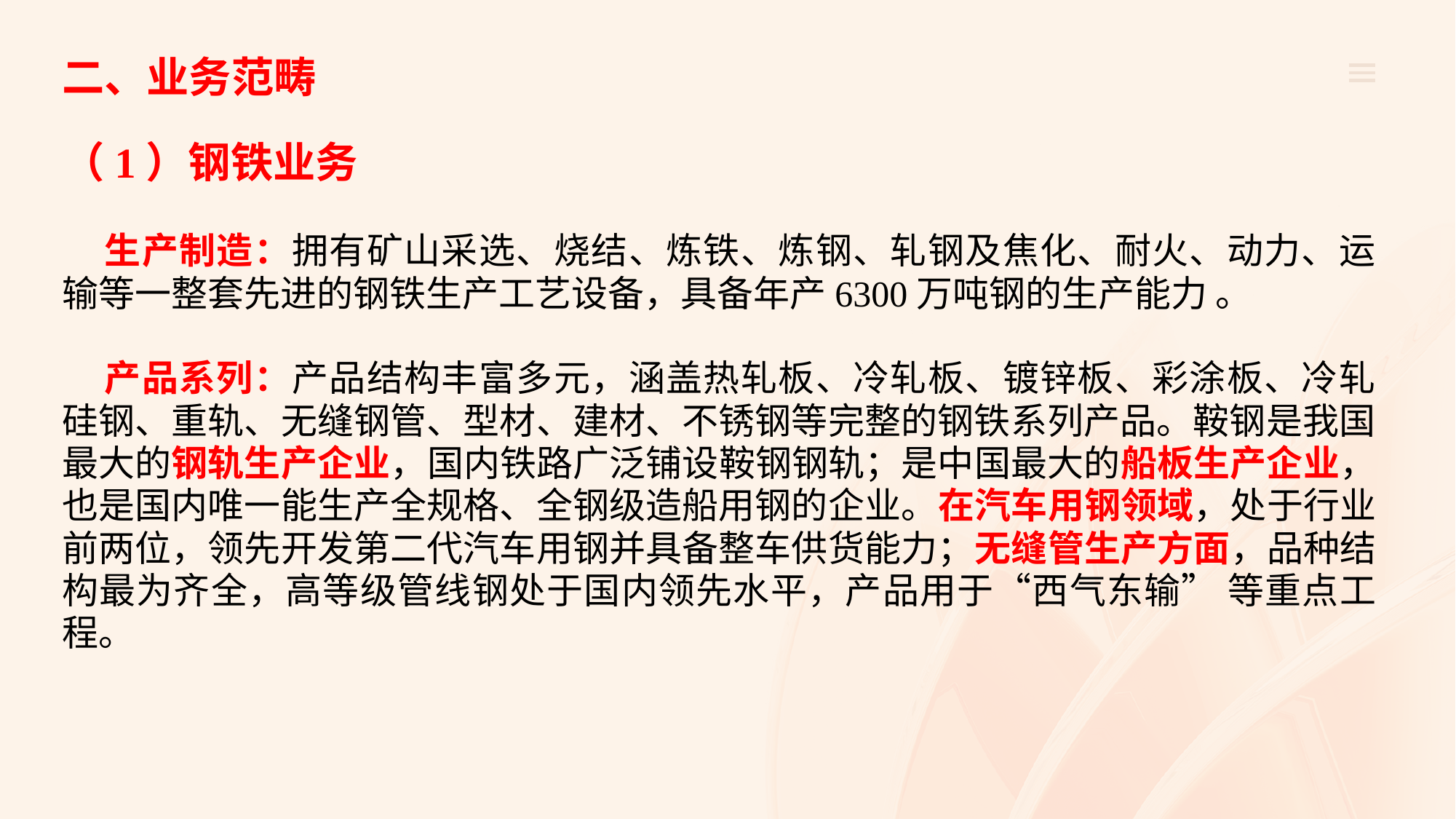

二、业务范畴

（1）钢铁业务​

生产制造：拥有矿山采选、烧结、炼铁、炼钢、轧钢及焦化、耐火、动力、运输等一整套先进的钢铁生产工艺设备，具备年产6300万吨钢的生产能力 。

产品系列：产品结构丰富多元，涵盖热轧板、冷轧板、镀锌板、彩涂板、冷轧硅钢、重轨、无缝钢管、型材、建材、不锈钢等完整的钢铁系列产品。鞍钢是我国最大的钢轨生产企业，国内铁路广泛铺设鞍钢钢轨；是中国最大的船板生产企业，也是国内唯一能生产全规格、全钢级造船用钢的企业。在汽车用钢领域，处于行业前两位，领先开发第二代汽车用钢并具备整车供货能力；无缝管生产方面，品种结构最为齐全，高等级管线钢处于国内领先水平，产品用于“西气东输” 等重点工程。​